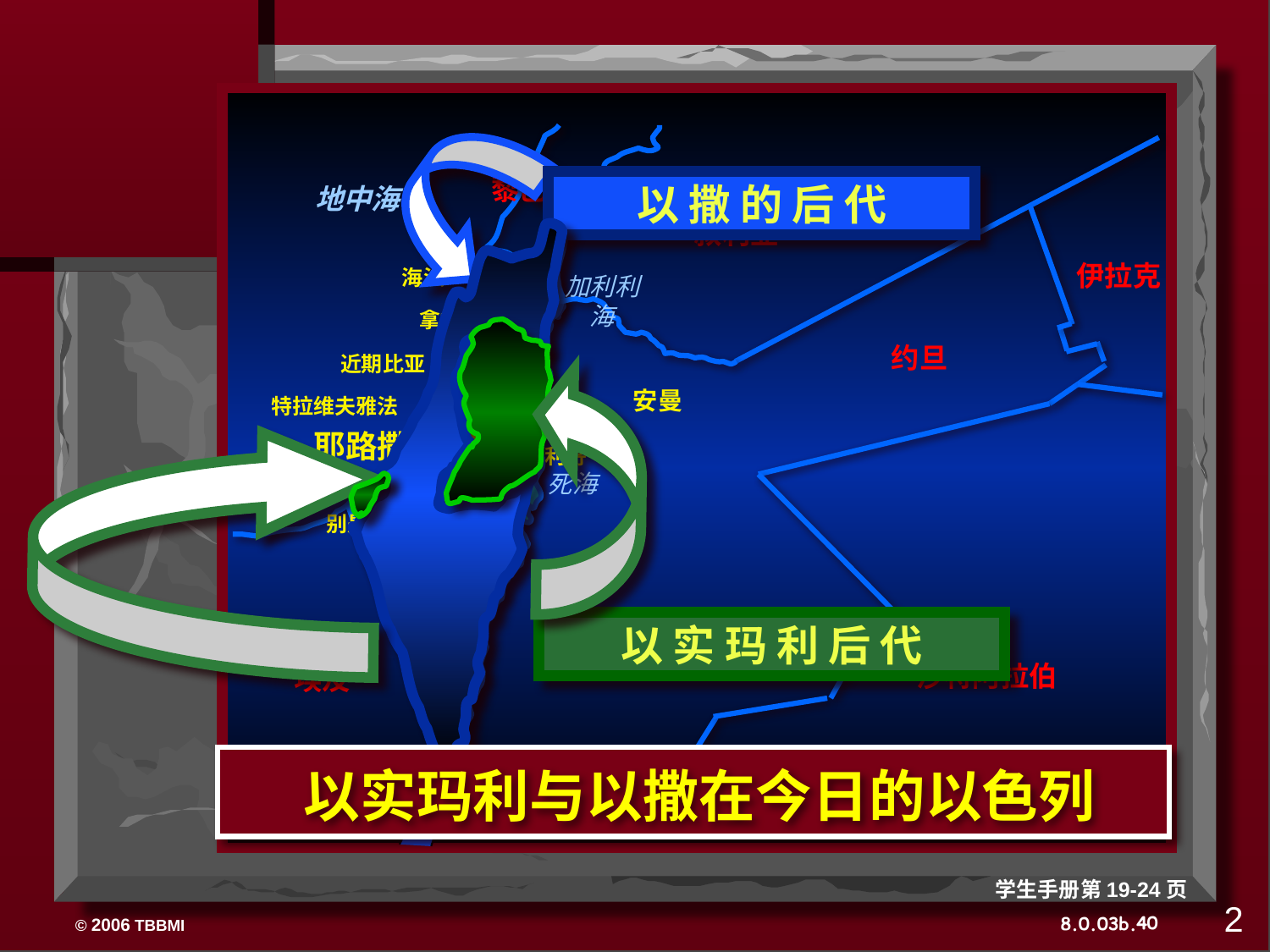

以 撒 的 后 代

黎巴嫩
地中海

叙利亞

伊拉克
海法
加利利海

拿撒勒
近期比亚

特拉维夫雅法

耶路撒冷

迦萨
希伯伦
死海

别是巴

以色列
埃拉特

阿卡巴

耶利哥

以 实 玛 利 后 代

约旦

安曼

沙特阿拉伯
埃及

以实玛利与以撒在今日的以色列
阿卡巴湾

学生手册第19-24页
2
40